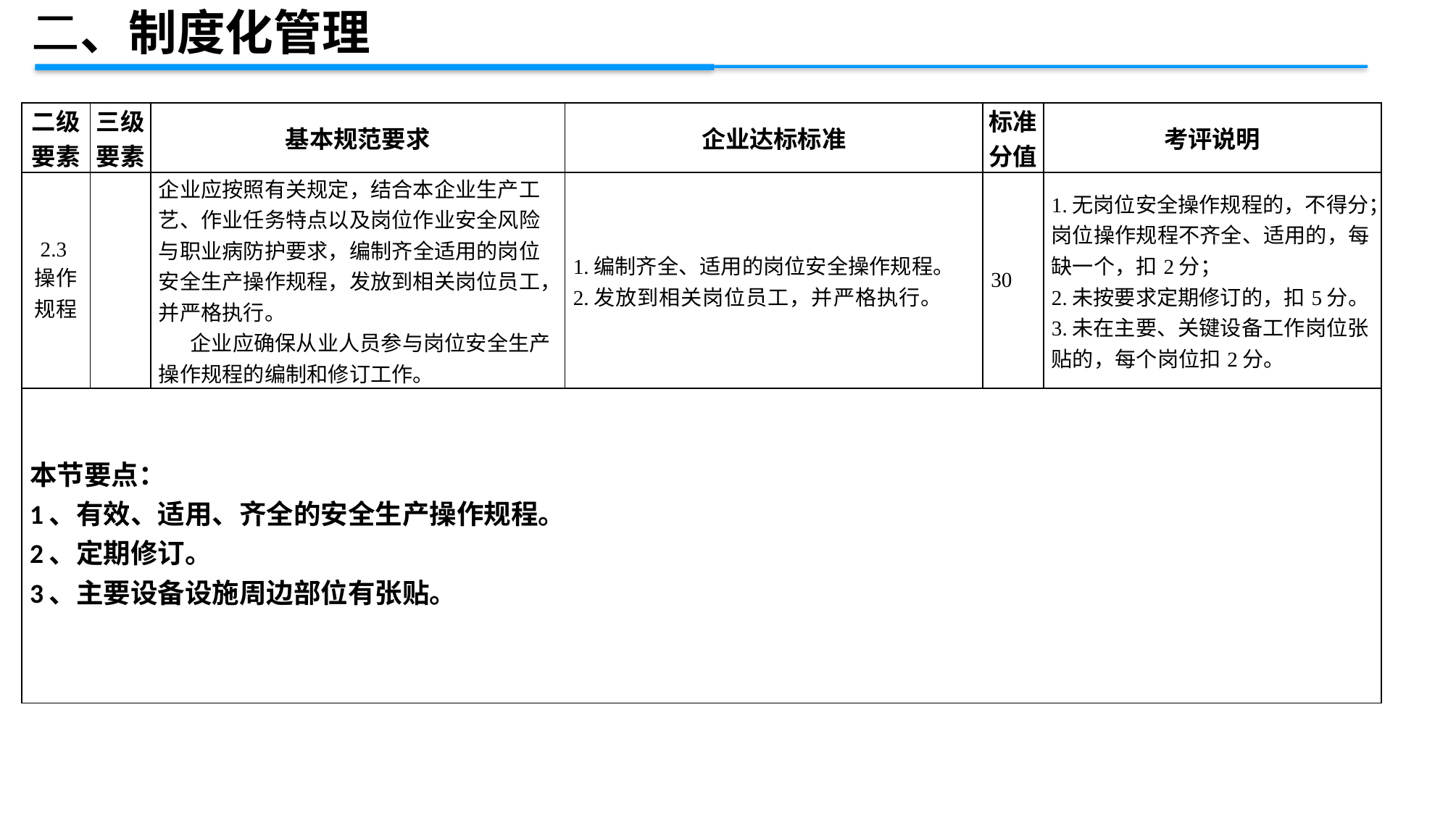

二、制度化管理

| 二级 要素 | 三级 要素 | 基本规范要求 | 企业达标标准 | 标准 分值 | 考评说明 |
| --- | --- | --- | --- | --- | --- |
| 2.3操作规程 |  | 企业应按照有关规定，结合本企业生产工艺、作业任务特点以及岗位作业安全风险与职业病防护要求，编制齐全适用的岗位安全生产操作规程，发放到相关岗位员工，并严格执行。 企业应确保从业人员参与岗位安全生产操作规程的编制和修订工作。 | 1.编制齐全、适用的岗位安全操作规程。 2.发放到相关岗位员工，并严格执行。 | 30 | 1.无岗位安全操作规程的，不得分；岗位操作规程不齐全、适用的，每缺一个，扣2分； 2.未按要求定期修订的，扣5分。 3.未在主要、关键设备工作岗位张贴的，每个岗位扣2分。 |
| 本节要点： 1、有效、适用、齐全的安全生产操作规程。 2、定期修订。 3、主要设备设施周边部位有张贴。 |  |  |  |  |  |